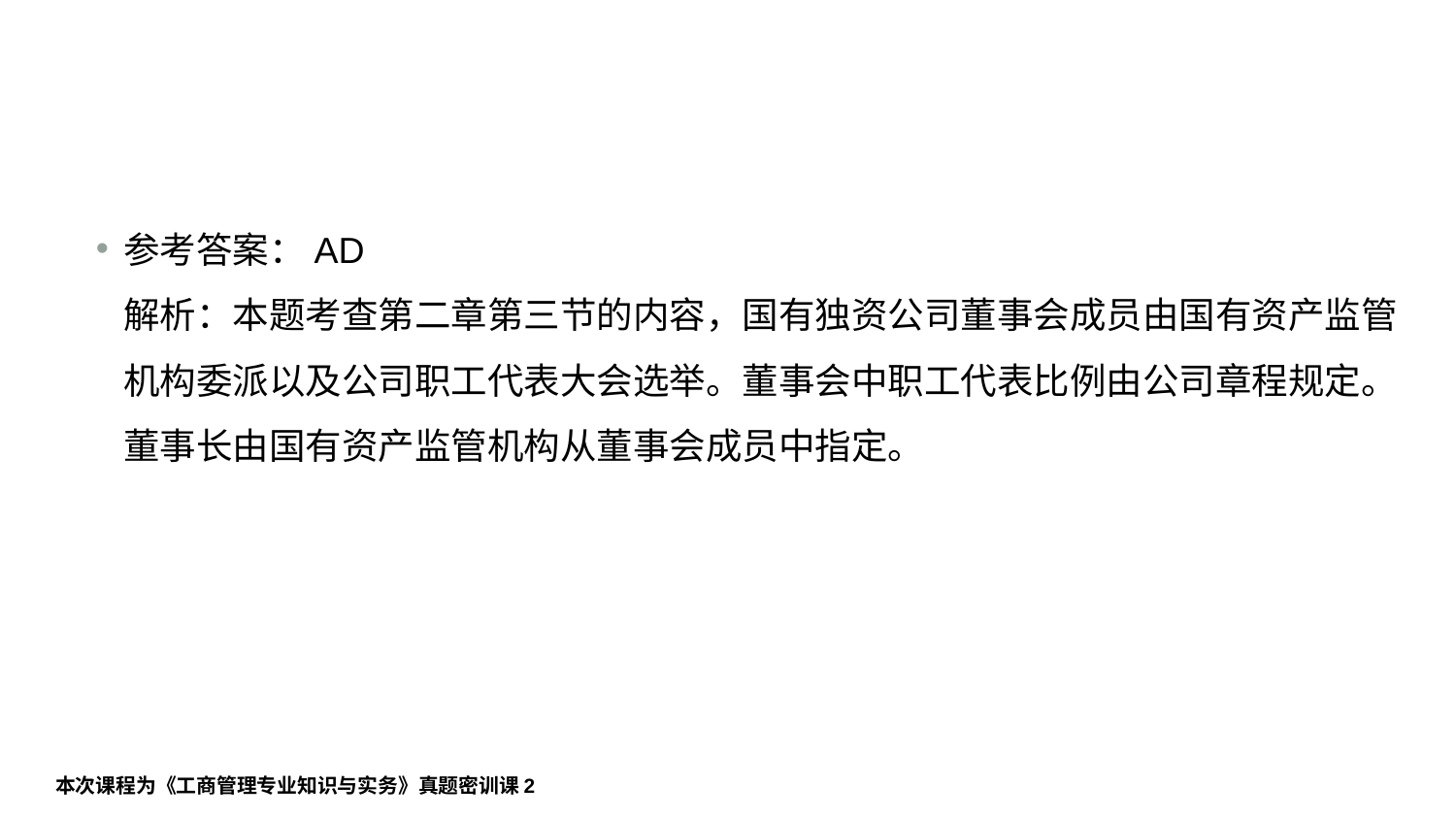

参考答案：AD
解析：本题考查第二章第三节的内容，国有独资公司董事会成员由国有资产监管机构委派以及公司职工代表大会选举。董事会中职工代表比例由公司章程规定。董事长由国有资产监管机构从董事会成员中指定。